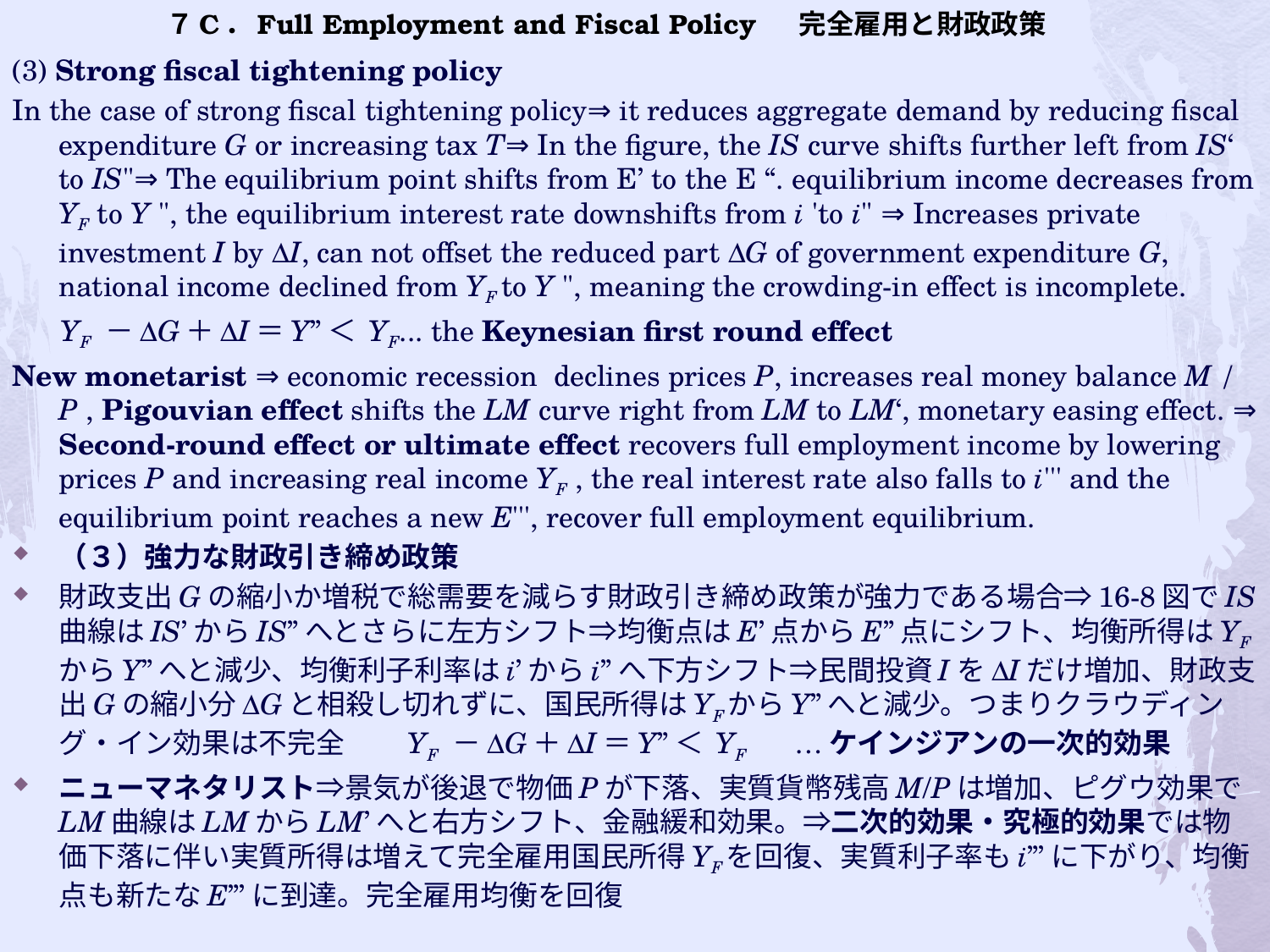

# ７C．Full Employment and Fiscal Policy    完全雇用と財政政策
(3) Strong fiscal tightening policy
In the case of strong fiscal tightening policy⇒ it reduces aggregate demand by reducing fiscal expenditure G or increasing tax T⇒ In the figure, the IS curve shifts further left from IS‘ to IS"⇒ The equilibrium point shifts from E’ to the E “. equilibrium income decreases from YF to Y ", the equilibrium interest rate downshifts from i 'to i" ⇒ Increases private investment I by ΔI, can not offset the reduced part ΔG of government expenditure G, national income declined from YF to Y ", meaning the crowding-in effect is incomplete.
      YF －ΔG＋ΔI＝Y”＜ YF... the Keynesian first round effect
New monetarist ⇒ economic recession  declines prices P, increases real money balance M / P , Pigouvian effect shifts the LM curve right from LM to LM‘, monetary easing effect. ⇒ Second-round effect or ultimate effect recovers full employment income by lowering prices P and increasing real income YF , the real interest rate also falls to i''' and the equilibrium point reaches a new E''', recover full employment equilibrium.
（３）強力な財政引き締め政策
財政支出Gの縮小か増税で総需要を減らす財政引き締め政策が強力である場合⇒16-8図でIS曲線はIS’からIS”へとさらに左方シフト⇒均衡点はE’点からE”点にシフト、均衡所得はYFからY”へと減少、均衡利子利率はi’からi”へ下方シフト⇒民間投資IをΔIだけ増加、財政支出Gの縮小分ΔGと相殺し切れずに、国民所得はYFからY”へと減少。つまりクラウディング・イン効果は不完全　　YF －ΔG＋ΔI＝Y”＜ YF      …ケインジアンの一次的効果
ニューマネタリスト⇒景気が後退で物価Pが下落、実質貨幣残高M/Pは増加、ピグウ効果でLM曲線はLMからLM’へと右方シフト、金融緩和効果。⇒二次的効果・究極的効果では物価下落に伴い実質所得は増えて完全雇用国民所得YFを回復、実質利子率もi”’に下がり、均衡点も新たなE”’に到達。完全雇用均衡を回復